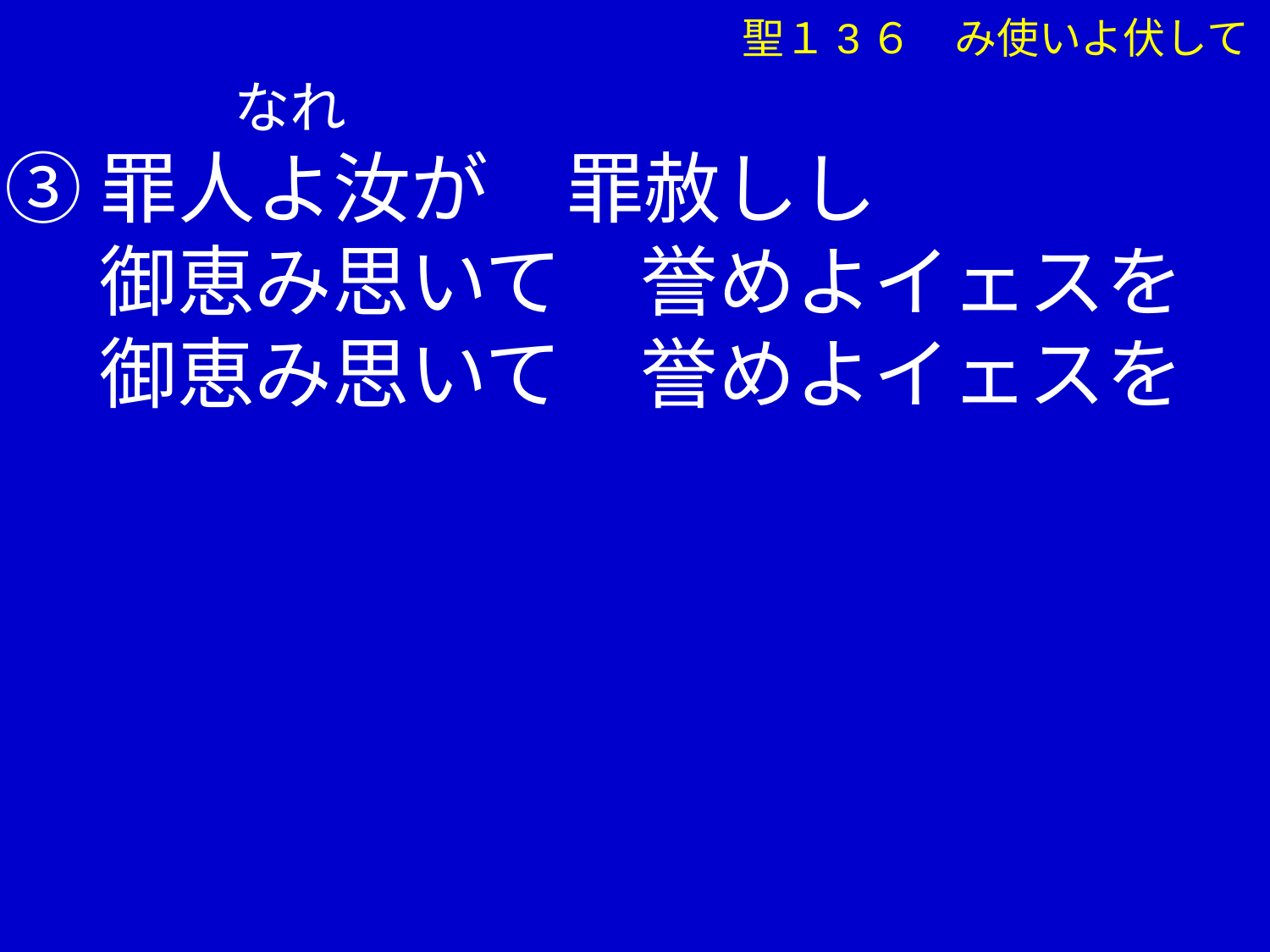

聖１3６　み使いよ伏して
                 なれ
③罪人よ汝が　罪赦しし
　 御恵み思いて　誉めよイェスを
　 御恵み思いて　誉めよイェスを